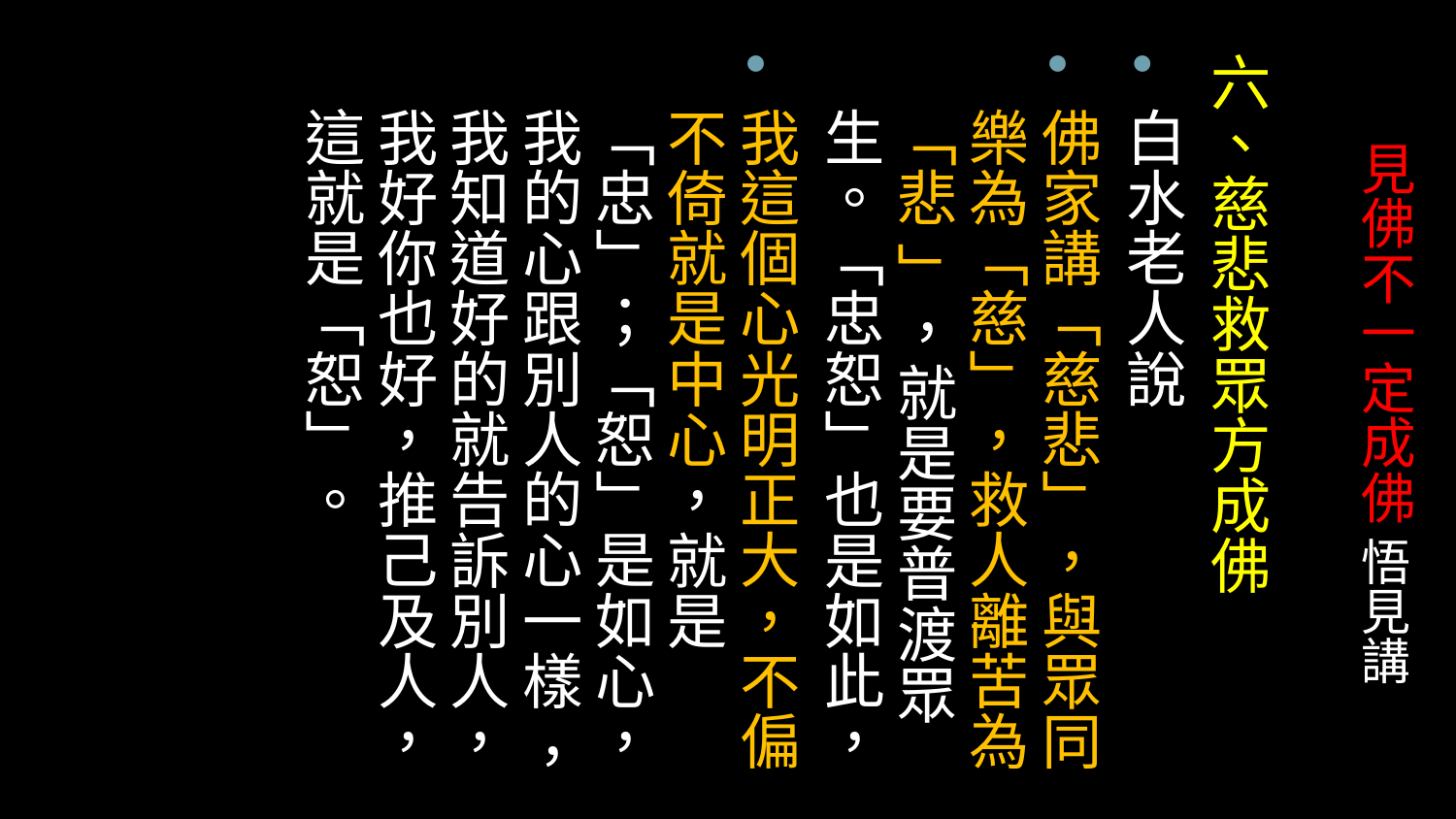

# 見佛不一定成佛 悟見講
六、慈悲救眾方成佛
白水老人說
佛家講「慈悲」，與眾同樂為「慈」，救人離苦為「悲 」，就是要普渡眾生。「忠恕」也是如此，
我這個心光明正大，不偏不倚就是中心，就是「忠」；「恕」是如心，我的心跟別人的心一樣 ，我知道好的就告訴別人，我好你也好，推己及人，這就是「恕」。